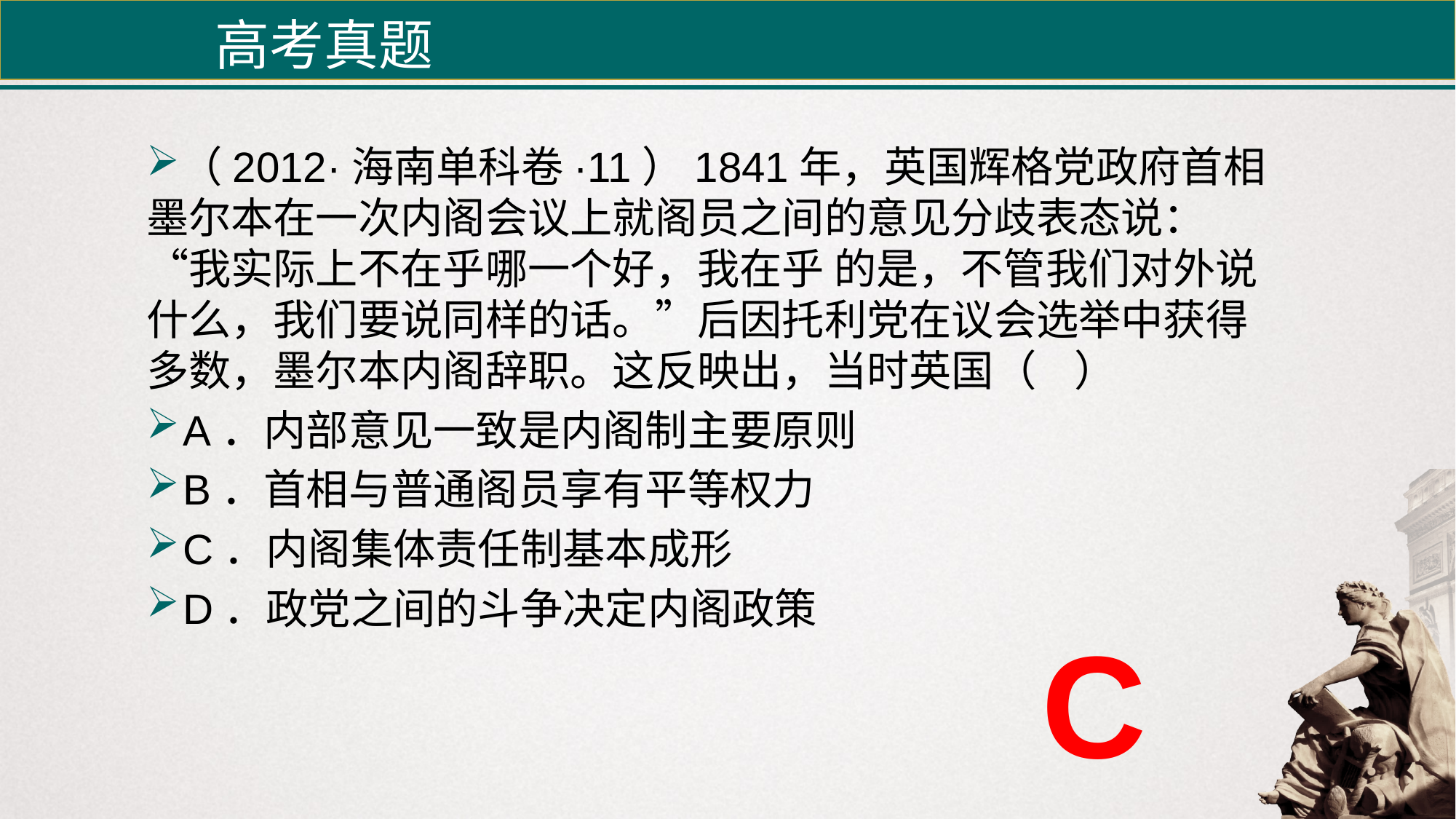

高考真题
（2012·海南单科卷·11）1841年，英国辉格党政府首相墨尔本在一次内阁会议上就阁员之间的意见分歧表态说：“我实际上不在乎哪一个好，我在乎 的是，不管我们对外说什么，我们要说同样的话。”后因托利党在议会选举中获得多数，墨尔本内阁辞职。这反映出，当时英国（    ）
A．内部意见一致是内阁制主要原则
B．首相与普通阁员享有平等权力
C．内阁集体责任制基本成形
D．政党之间的斗争决定内阁政策

C